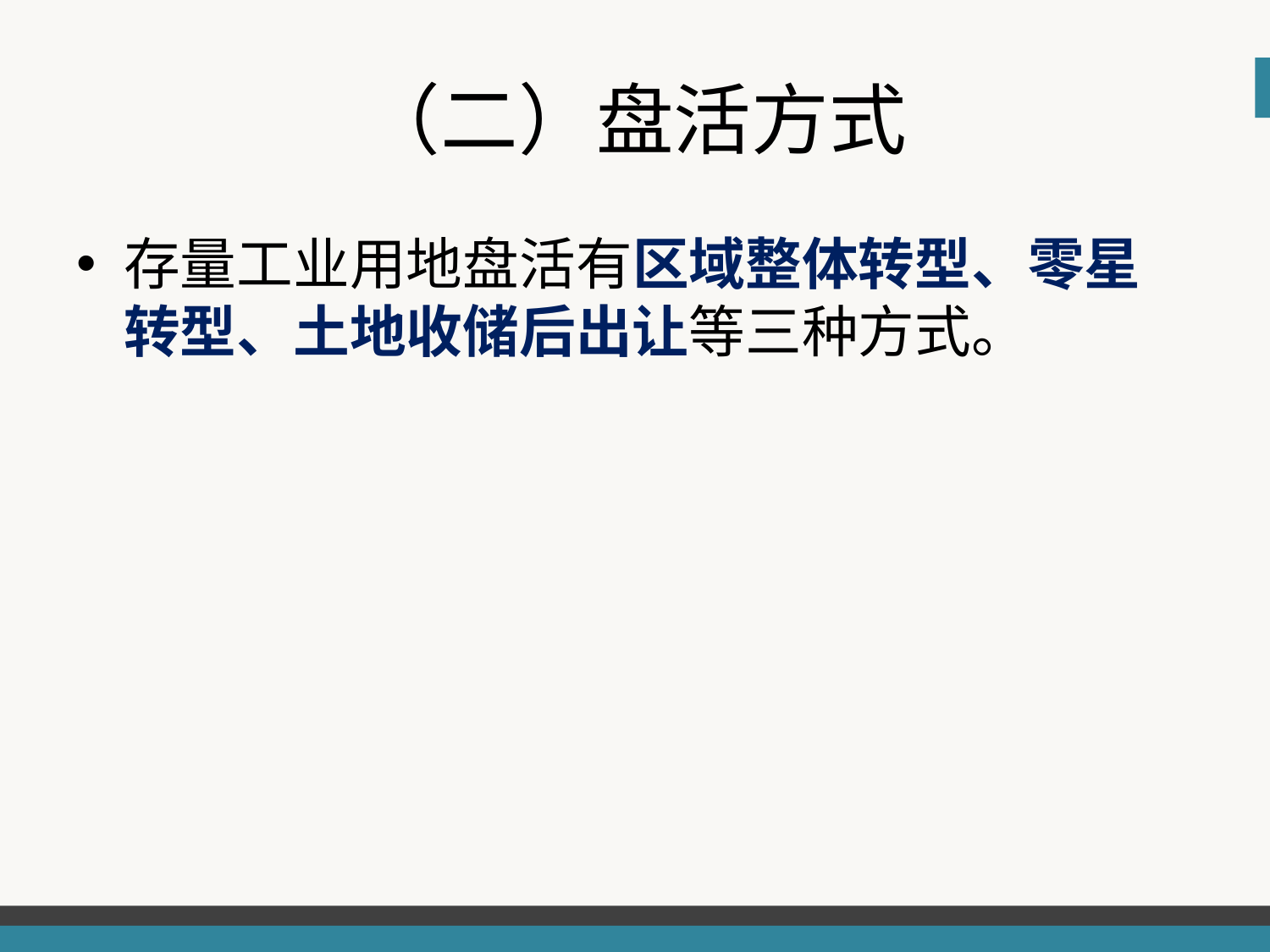

# （二）盘活方式
存量工业用地盘活有区域整体转型、零星转型、土地收储后出让等三种方式。